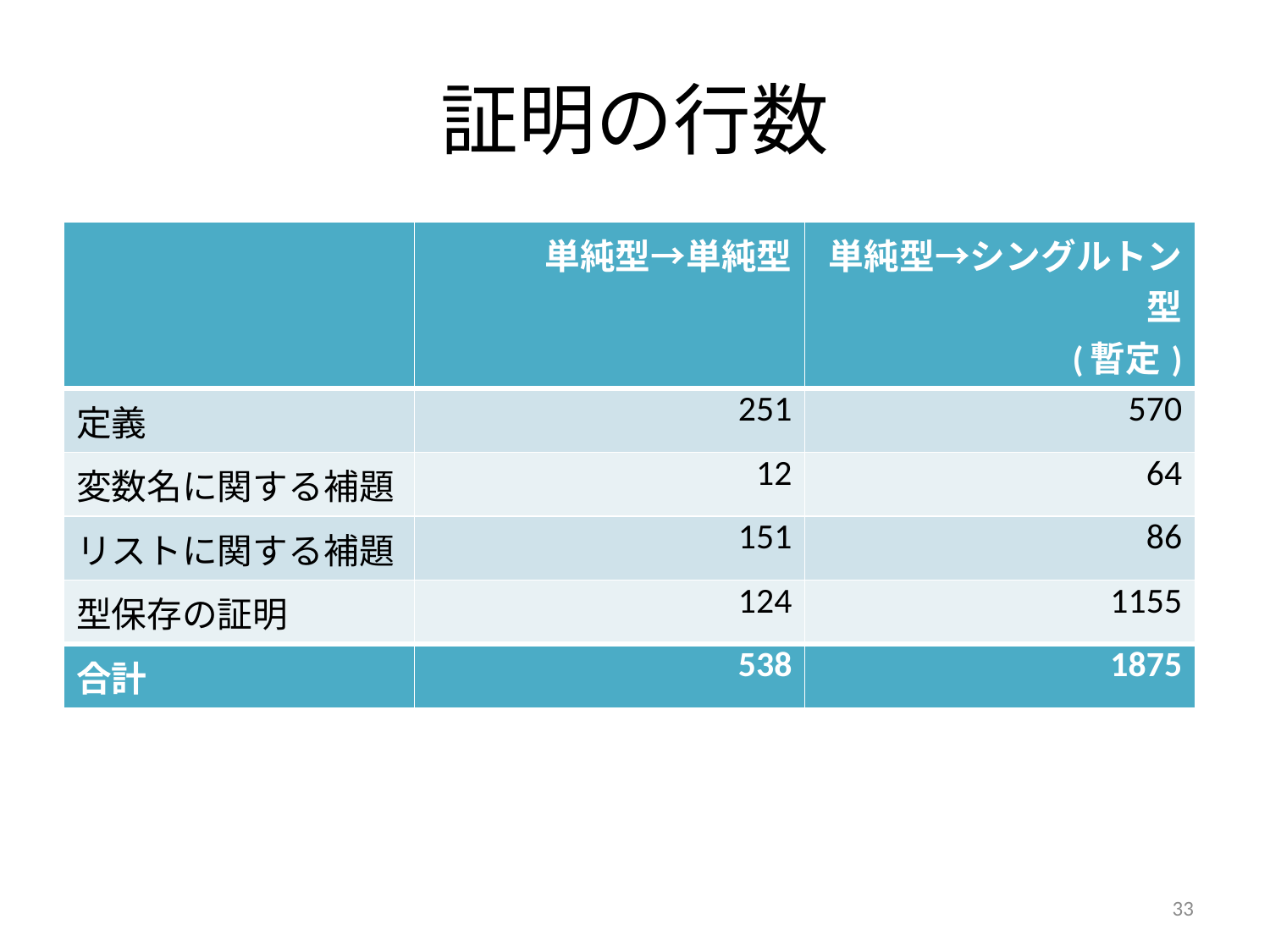

# 証明の行数
|  | 単純型→単純型 | 単純型→シングルトン型 (暫定) |
| --- | --- | --- |
| 定義 | 251 | 570 |
| 変数名に関する補題 | 12 | 64 |
| リストに関する補題 | 151 | 86 |
| 型保存の証明 | 124 | 1155 |
| 合計 | 538 | 1875 |
33